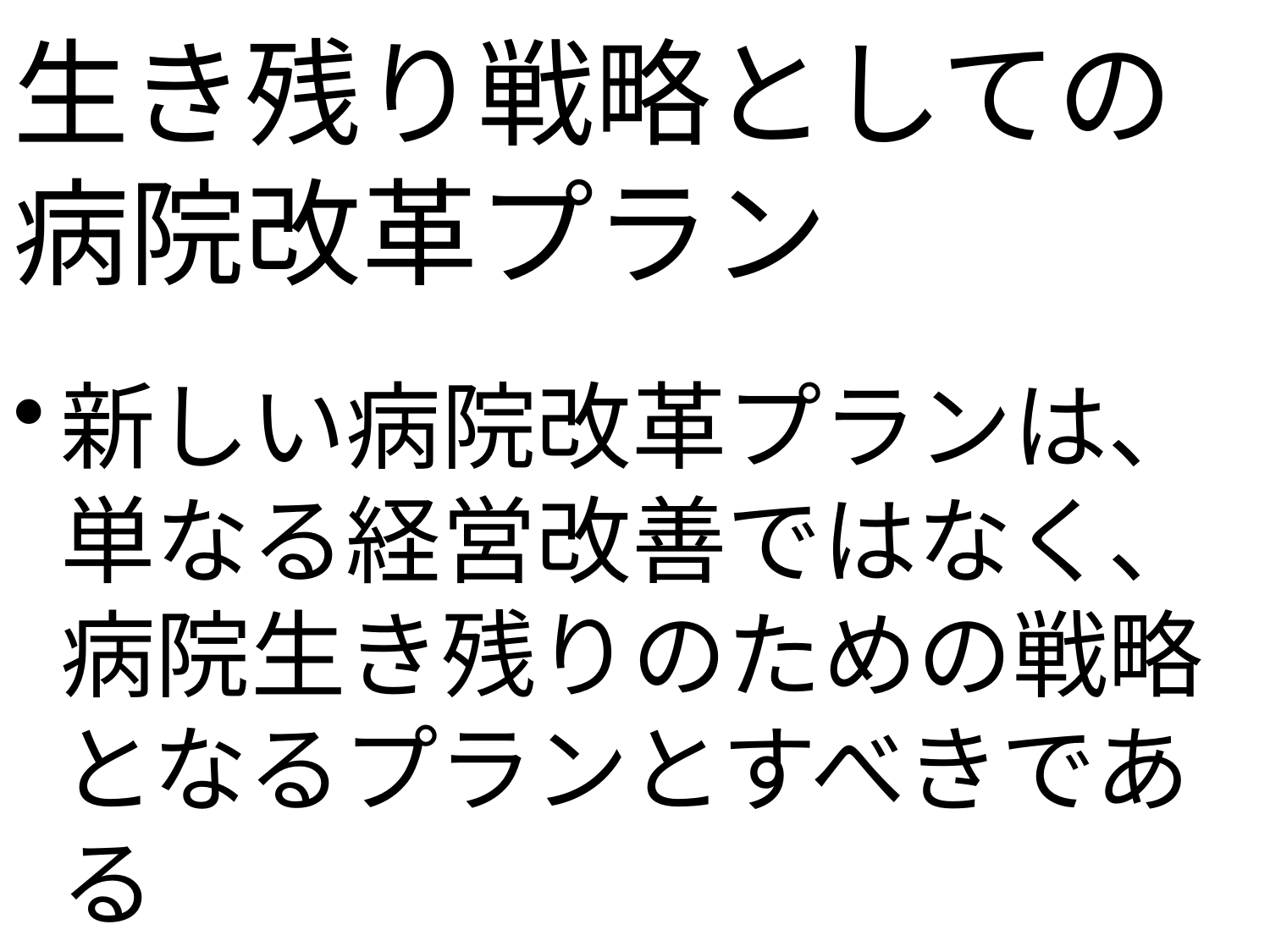

# 生き残り戦略としての 病院改革プラン
新しい病院改革プランは、単なる経営改善ではなく、病院生き残りのための戦略となるプランとすべきである